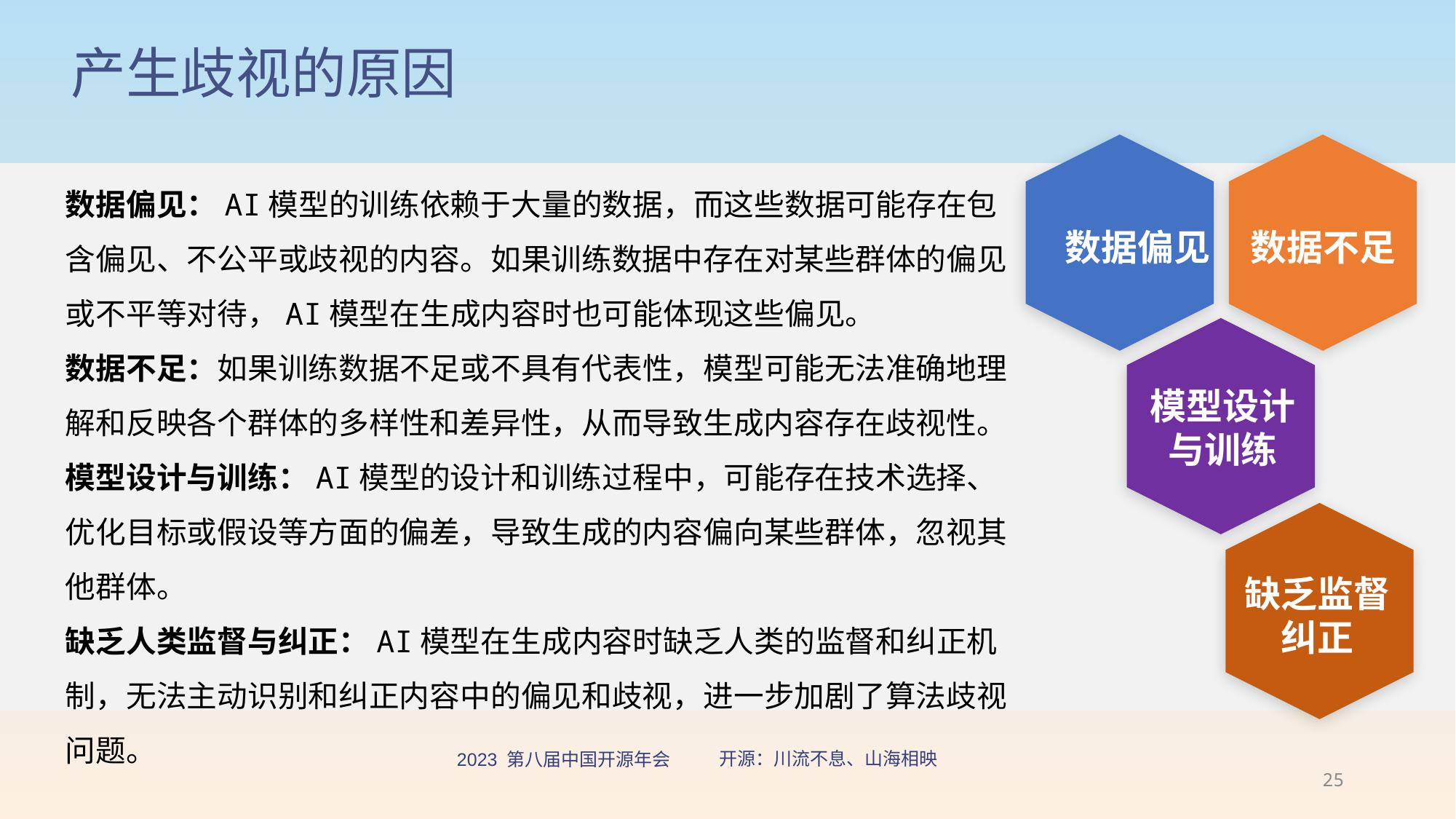

# 产生歧视的原因

数据不足
数据偏见

模型设计
与训练

缺乏监督纠正

数据偏见：AI模型的训练依赖于大量的数据，而这些数据可能存在包含偏见、不公平或歧视的内容。如果训练数据中存在对某些群体的偏见或不平等对待，AI模型在生成内容时也可能体现这些偏见。
数据不足：如果训练数据不足或不具有代表性，模型可能无法准确地理解和反映各个群体的多样性和差异性，从而导致生成内容存在歧视性。
模型设计与训练：AI模型的设计和训练过程中，可能存在技术选择、优化目标或假设等方面的偏差，导致生成的内容偏向某些群体，忽视其他群体。
缺乏人类监督与纠正：AI模型在生成内容时缺乏人类的监督和纠正机制，无法主动识别和纠正内容中的偏见和歧视，进一步加剧了算法歧视问题。
25